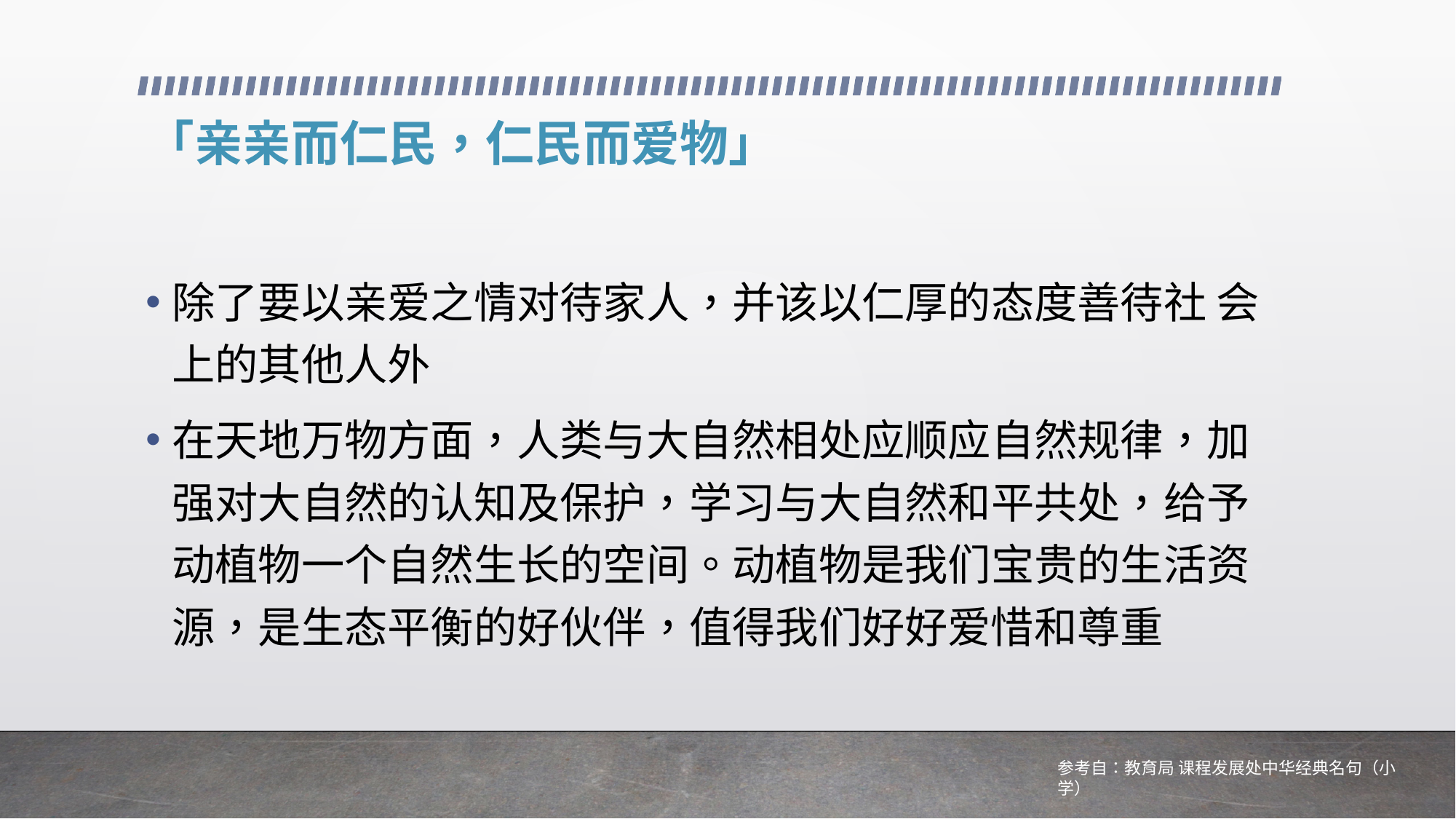

# 「亲亲而仁民，仁民而爱物」
除了要以亲爱之情对待家人，并该以仁厚的态度善待社 会上的其他人外
在天地万物方面，人类与大自然相处应顺应自然规律，加强对大自然的认知及保护，学习与大自然和平共处，给予动植物一个自然生长的空间。动植物是我们宝贵的生活资源，是生态平衡的好伙伴，值得我们好好爱惜和尊重

参考自：教育局 课程发展处中华经典名句（小学）